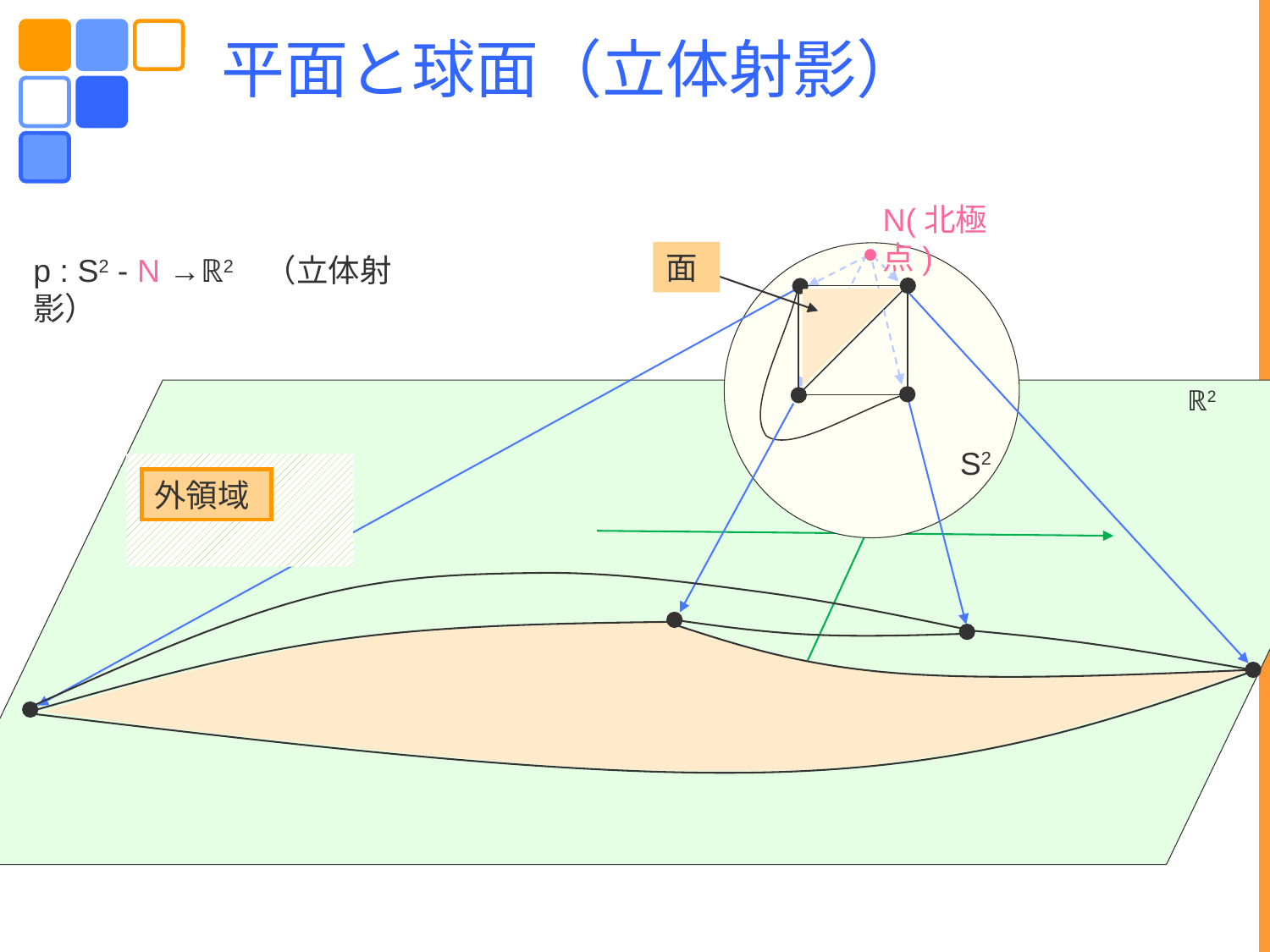

平面と球面（立体射影）
N(北極点)
面

p : S2 - N →ℝ2 　（立体射影）

ℝ2

S2

外領域